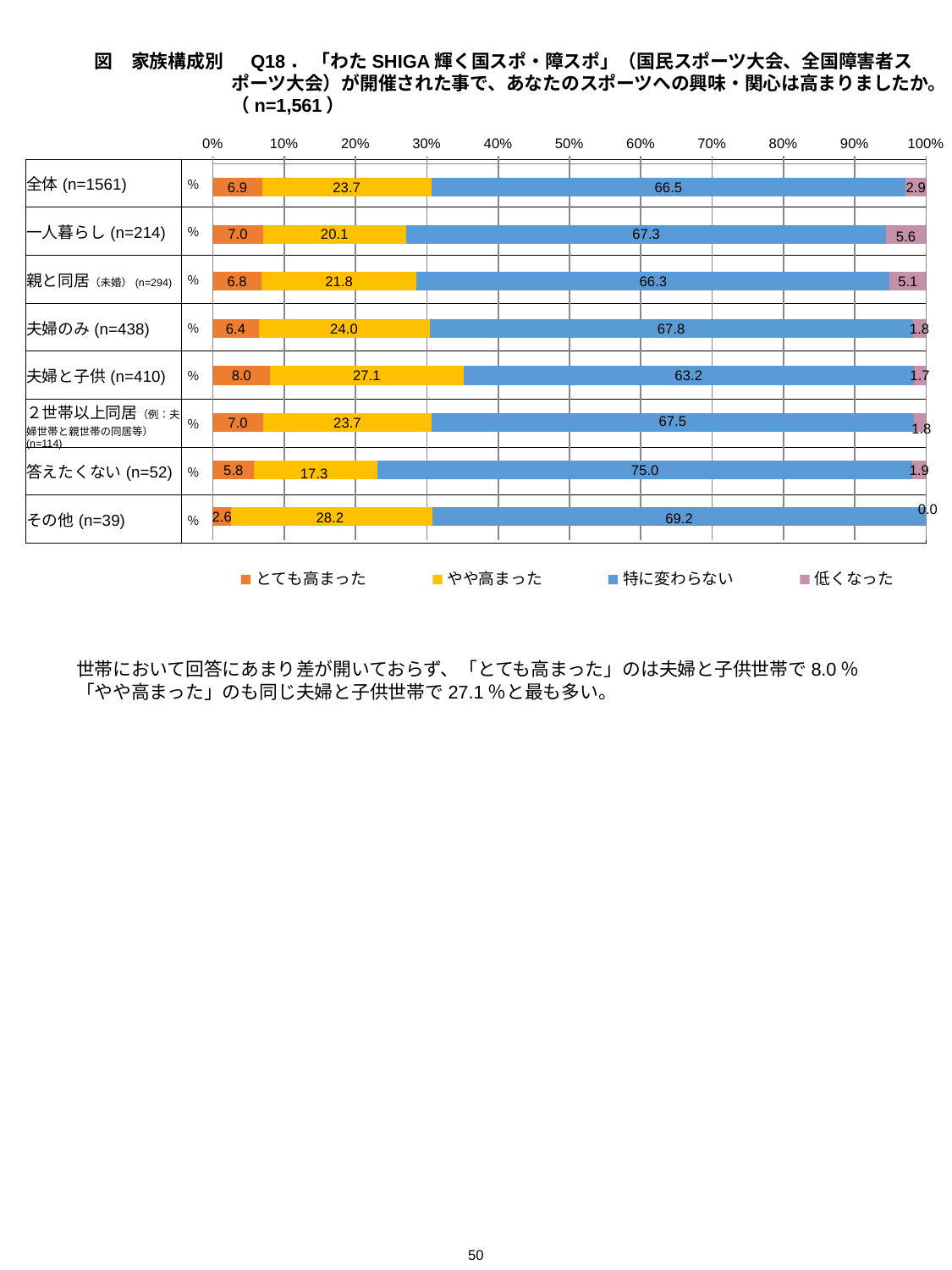

図　家族構成別　 Q18． 「わたSHIGA輝く国スポ・障スポ」（国民スポーツ大会、全国障害者スポーツ大会）が開催された事で、あなたのスポーツへの興味・関心は高まりましたか。（n=1,561）

### Chart

| Category | とても高まった | やや高まった | 特に変わらない | 低くなった |
|---|---|---|---|---|
| % | 6.918641896220372 | 23.70275464445868 | 66.49583600256246 | 2.8827674567584882 |
| % | 7.009345794392524 | 20.093457943925234 | 67.28971962616822 | 5.607476635514019 |
| % | 6.802721088435374 | 21.768707482993197 | 66.3265306122449 | 5.102040816326531 |
| % | 6.392694063926941 | 23.972602739726025 | 67.8082191780822 | 1.8264840182648403 |
| % | 8.048780487804878 | 27.073170731707318 | 63.17073170731707 | 1.707317073170732 |
| % | 7.017543859649122 | 23.68421052631579 | 67.54385964912281 | 1.7543859649122806 |
| % | 5.76923076923077 | 17.307692307692307 | 75.0 | 1.9230769230769231 |
| % | 2.564102564102564 | 28.205128205128204 | 69.23076923076923 | 0.0 |
| 全体(n=1561) | ％ |  |
| --- | --- | --- |
| 一人暮らし(n=214) | ％ |  |
| 親と同居（未婚）(n=294) | ％ |  |
| 夫婦のみ(n=438) | ％ |  |
| 夫婦と子供(n=410) | ％ |  |
| ２世帯以上同居（例：夫婦世帯と親世帯の同居等）(n=114) | ％ |  |
| 答えたくない(n=52) | ％ |  |
| その他(n=39) | ％ |  |
世帯において回答にあまり差が開いておらず、「とても高まった」のは夫婦と子供世帯で8.0％
「やや高まった」のも同じ夫婦と子供世帯で27.1％と最も多い。
50